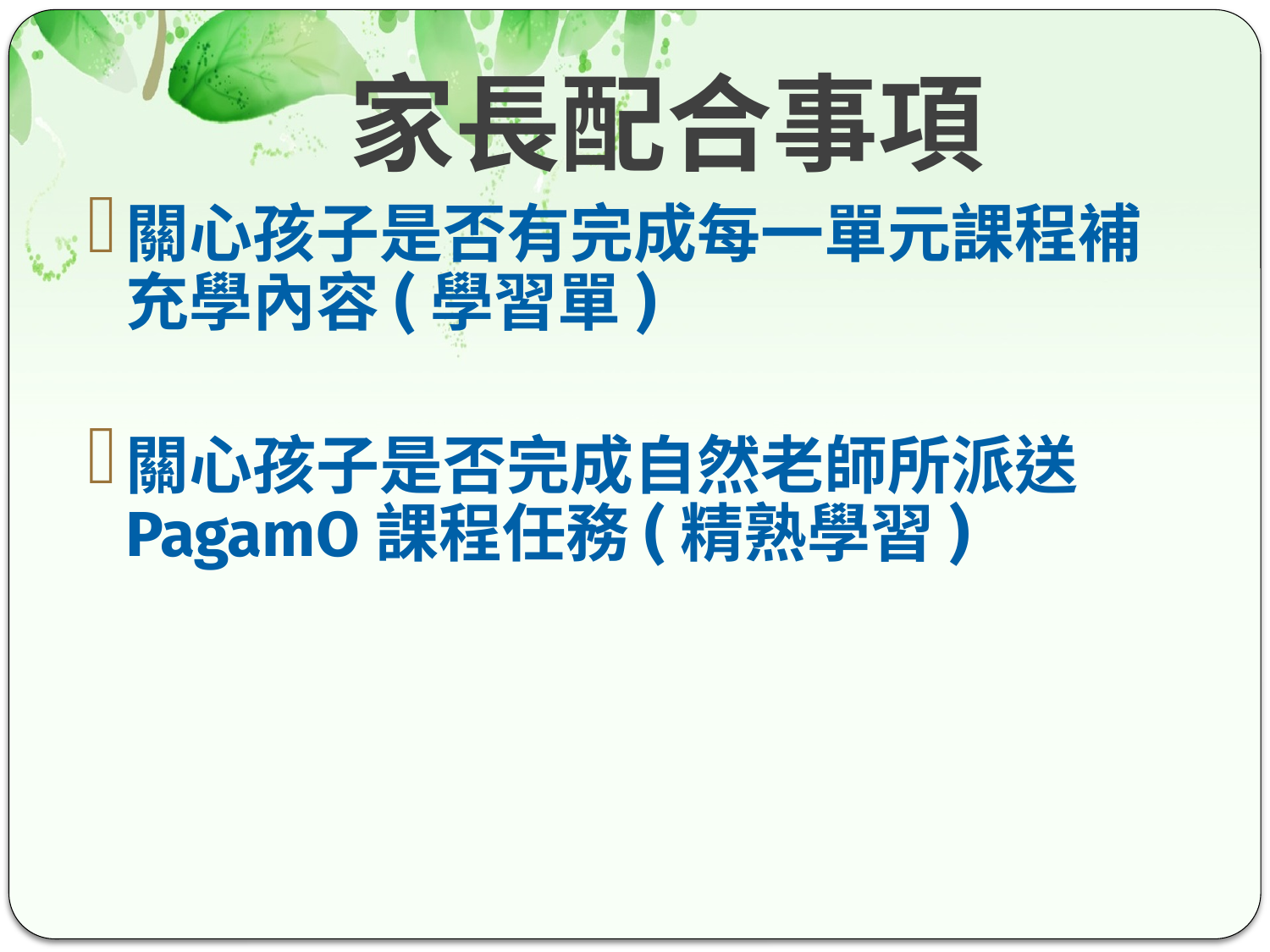

# 家長配合事項
關心孩子是否有完成每一單元課程補充學內容(學習單)
關心孩子是否完成自然老師所派送PagamO課程任務(精熟學習)